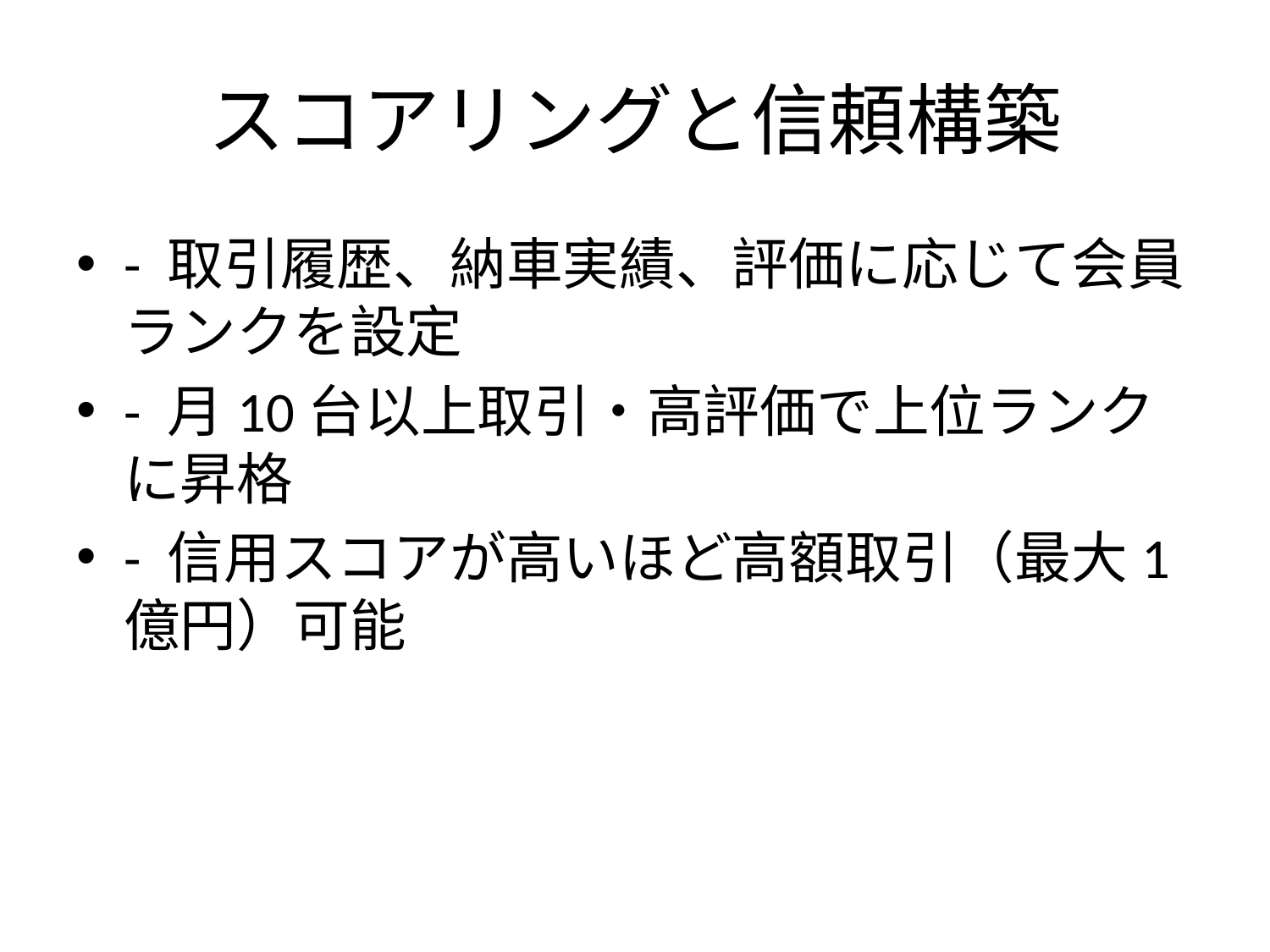

# スコアリングと信頼構築
- 取引履歴、納車実績、評価に応じて会員ランクを設定
- 月10台以上取引・高評価で上位ランクに昇格
- 信用スコアが高いほど高額取引（最大1億円）可能